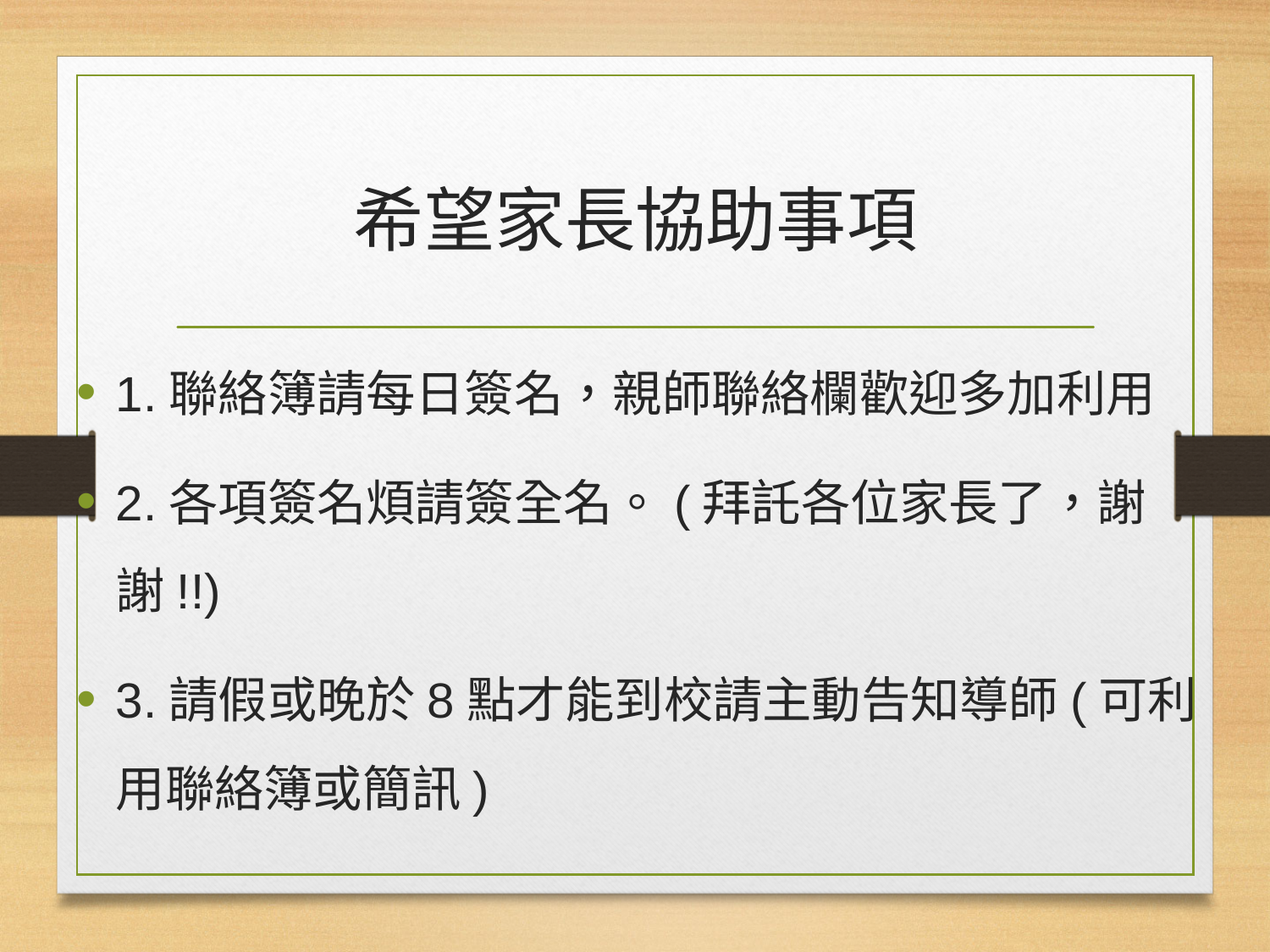

# 希望家長協助事項
1.聯絡簿請每日簽名，親師聯絡欄歡迎多加利用
2.各項簽名煩請簽全名。(拜託各位家長了，謝謝!!)
3.請假或晚於8點才能到校請主動告知導師(可利用聯絡簿或簡訊)